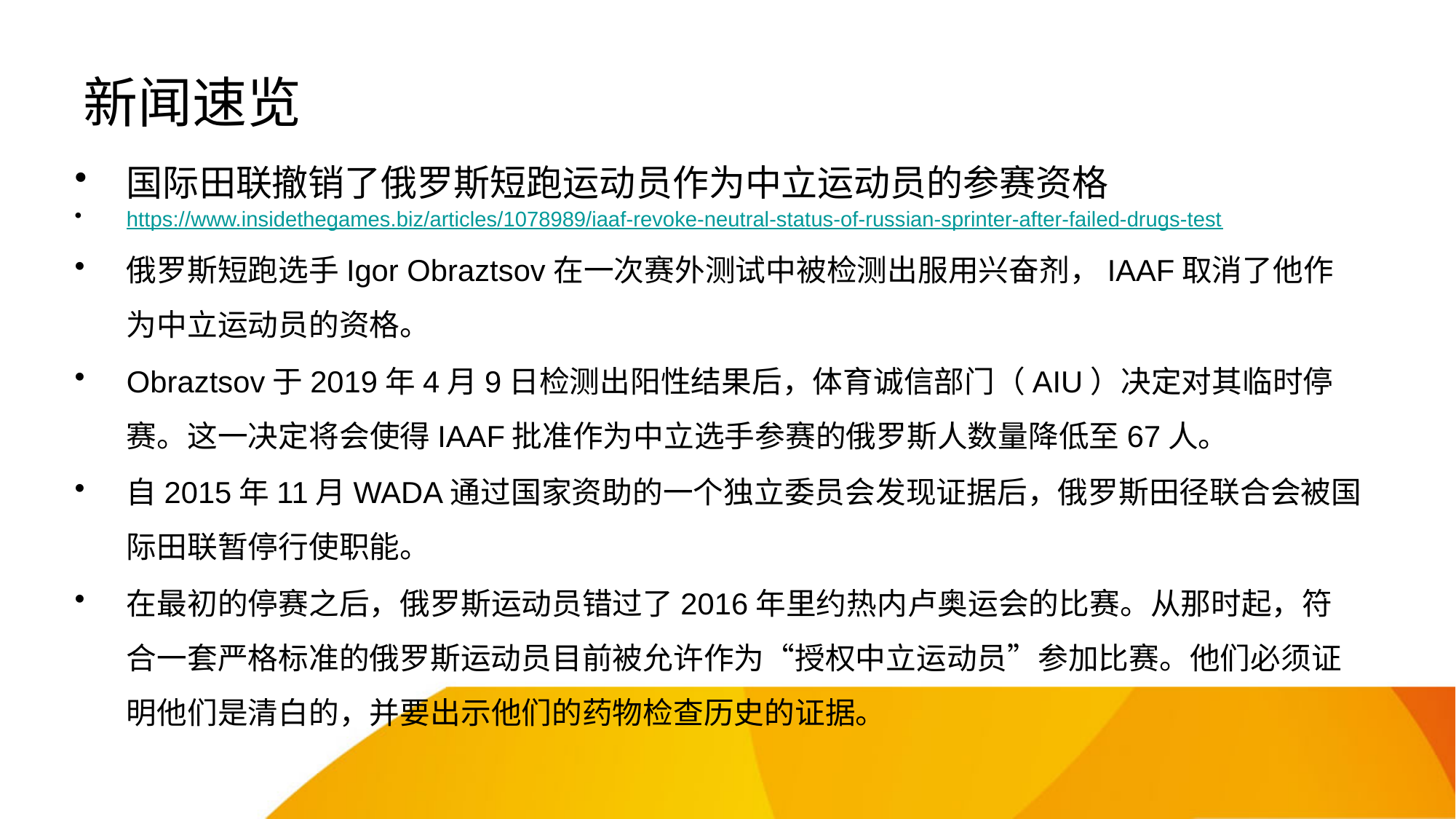

# 新闻速览
国际田联撤销了俄罗斯短跑运动员作为中立运动员的参赛资格
https://www.insidethegames.biz/articles/1078989/iaaf-revoke-neutral-status-of-russian-sprinter-after-failed-drugs-test
俄罗斯短跑选手Igor Obraztsov在一次赛外测试中被检测出服用兴奋剂，IAAF取消了他作为中立运动员的资格。
Obraztsov于2019年4月9日检测出阳性结果后，体育诚信部门（AIU）决定对其临时停赛。这一决定将会使得IAAF批准作为中立选手参赛的俄罗斯人数量降低至67人。
自2015年11月WADA通过国家资助的一个独立委员会发现证据后，俄罗斯田径联合会被国际田联暂停行使职能。
在最初的停赛之后，俄罗斯运动员错过了2016年里约热内卢奥运会的比赛。从那时起，符合一套严格标准的俄罗斯运动员目前被允许作为“授权中立运动员”参加比赛。他们必须证明他们是清白的，并要出示他们的药物检查历史的证据。